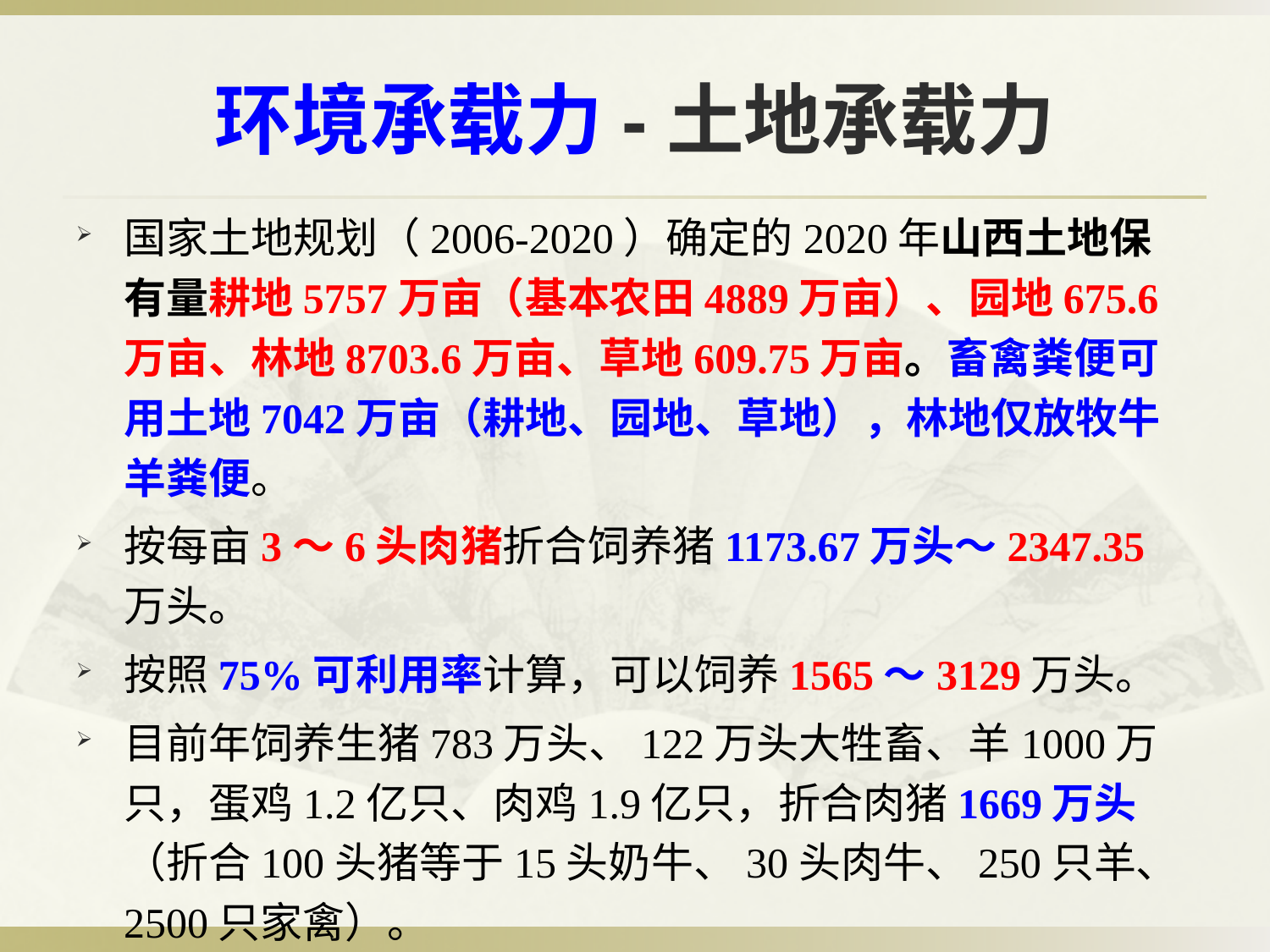

# 环境承载力-土地承载力
国家土地规划（2006-2020）确定的2020年山西土地保有量耕地5757万亩（基本农田4889万亩）、园地675.6万亩、林地8703.6万亩、草地609.75万亩。畜禽粪便可用土地7042万亩（耕地、园地、草地），林地仅放牧牛羊粪便。
按每亩3～6头肉猪折合饲养猪1173.67万头～2347.35万头。
按照75%可利用率计算，可以饲养1565～3129万头。
目前年饲养生猪783万头、122万头大牲畜、羊1000万只，蛋鸡1.2亿只、肉鸡1.9亿只，折合肉猪1669万头（折合100头猪等于15头奶牛、30头肉牛、250只羊、2500只家禽）。
已经超出农牧结合的底线。